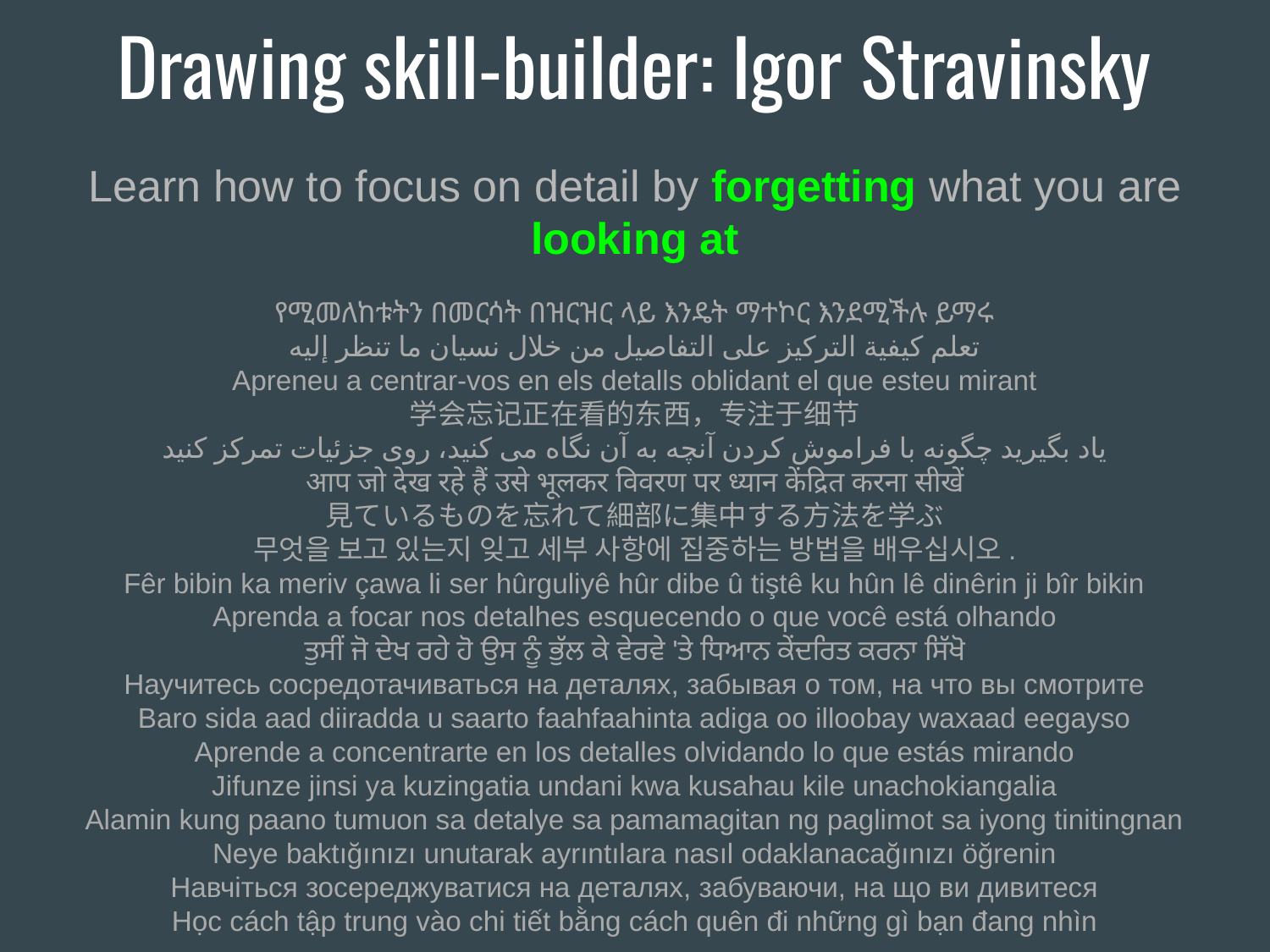

Drawing skill-builder: Igor Stravinsky

Learn how to focus on detail by forgetting what you are looking at
የሚመለከቱትን በመርሳት በዝርዝር ላይ እንዴት ማተኮር እንደሚችሉ ይማሩ
تعلم كيفية التركيز على التفاصيل من خلال نسيان ما تنظر إليه
Apreneu a centrar-vos en els detalls oblidant el que esteu mirant
学会忘记正在看的东西，专注于细节
یاد بگیرید چگونه با فراموش کردن آنچه به آن نگاه می کنید، روی جزئیات تمرکز کنید
आप जो देख रहे हैं उसे भूलकर विवरण पर ध्यान केंद्रित करना सीखें
見ているものを忘れて細部に集中する方法を学ぶ
무엇을 보고 있는지 잊고 세부 사항에 집중하는 방법을 배우십시오.
Fêr bibin ka meriv çawa li ser hûrguliyê hûr dibe û tiştê ku hûn lê dinêrin ji bîr bikin
Aprenda a focar nos detalhes esquecendo o que você está olhando
ਤੁਸੀਂ ਜੋ ਦੇਖ ਰਹੇ ਹੋ ਉਸ ਨੂੰ ਭੁੱਲ ਕੇ ਵੇਰਵੇ 'ਤੇ ਧਿਆਨ ਕੇਂਦਰਿਤ ਕਰਨਾ ਸਿੱਖੋ
Научитесь сосредотачиваться на деталях, забывая о том, на что вы смотрите
Baro sida aad diiradda u saarto faahfaahinta adiga oo illoobay waxaad eegayso
Aprende a concentrarte en los detalles olvidando lo que estás mirando
Jifunze jinsi ya kuzingatia undani kwa kusahau kile unachokiangalia
Alamin kung paano tumuon sa detalye sa pamamagitan ng paglimot sa iyong tinitingnan
Neye baktığınızı unutarak ayrıntılara nasıl odaklanacağınızı öğrenin
Навчіться зосереджуватися на деталях, забуваючи, на що ви дивитеся
Học cách tập trung vào chi tiết bằng cách quên đi những gì bạn đang nhìn